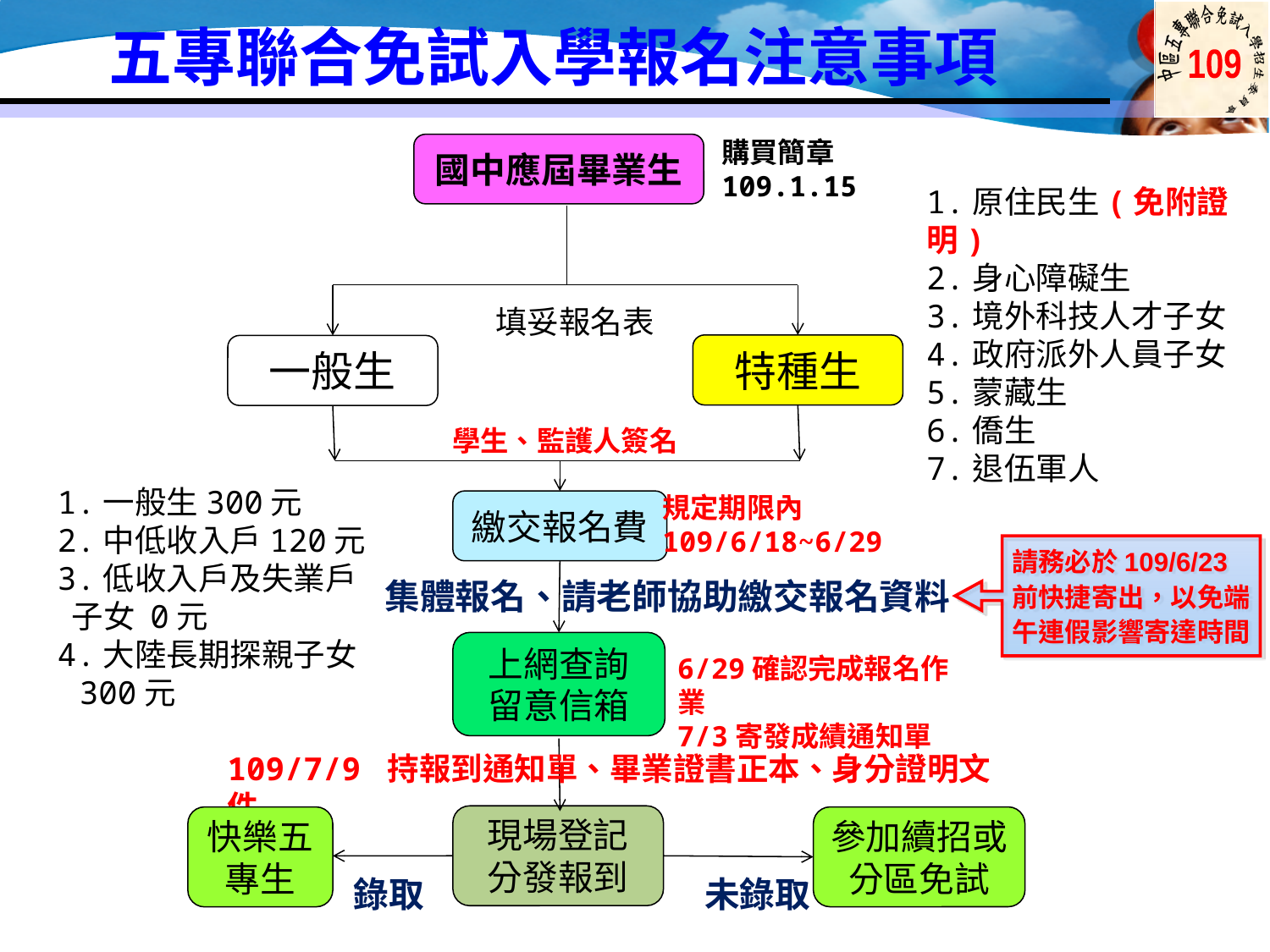

五專聯合免試入學報名注意事項
購買簡章
109.1.15
國中應屆畢業生
1.原住民生(免附證明)
2.身心障礙生
3.境外科技人才子女
4.政府派外人員子女
5.蒙藏生
6.僑生
7.退伍軍人
特種生
一般生
填妥報名表
學生、監護人簽名
繳交報名費
1.一般生300元
2.中低收入戶120元
3.低收入戶及失業戶
  子女 0元
4.大陸長期探親子女
  300元
規定期限內
109/6/18~6/29
請務必於109/6/23前快捷寄出，以免端午連假影響寄達時間
集體報名、請老師協助繳交報名資料
上網查詢
留意信箱
6/29確認完成報名作業
7/3寄發成績通知單
109/7/9 持報到通知單、畢業證書正本、身分證明文件
現場登記分發報到
快樂五專生
錄取
參加續招或分區免試
未錄取